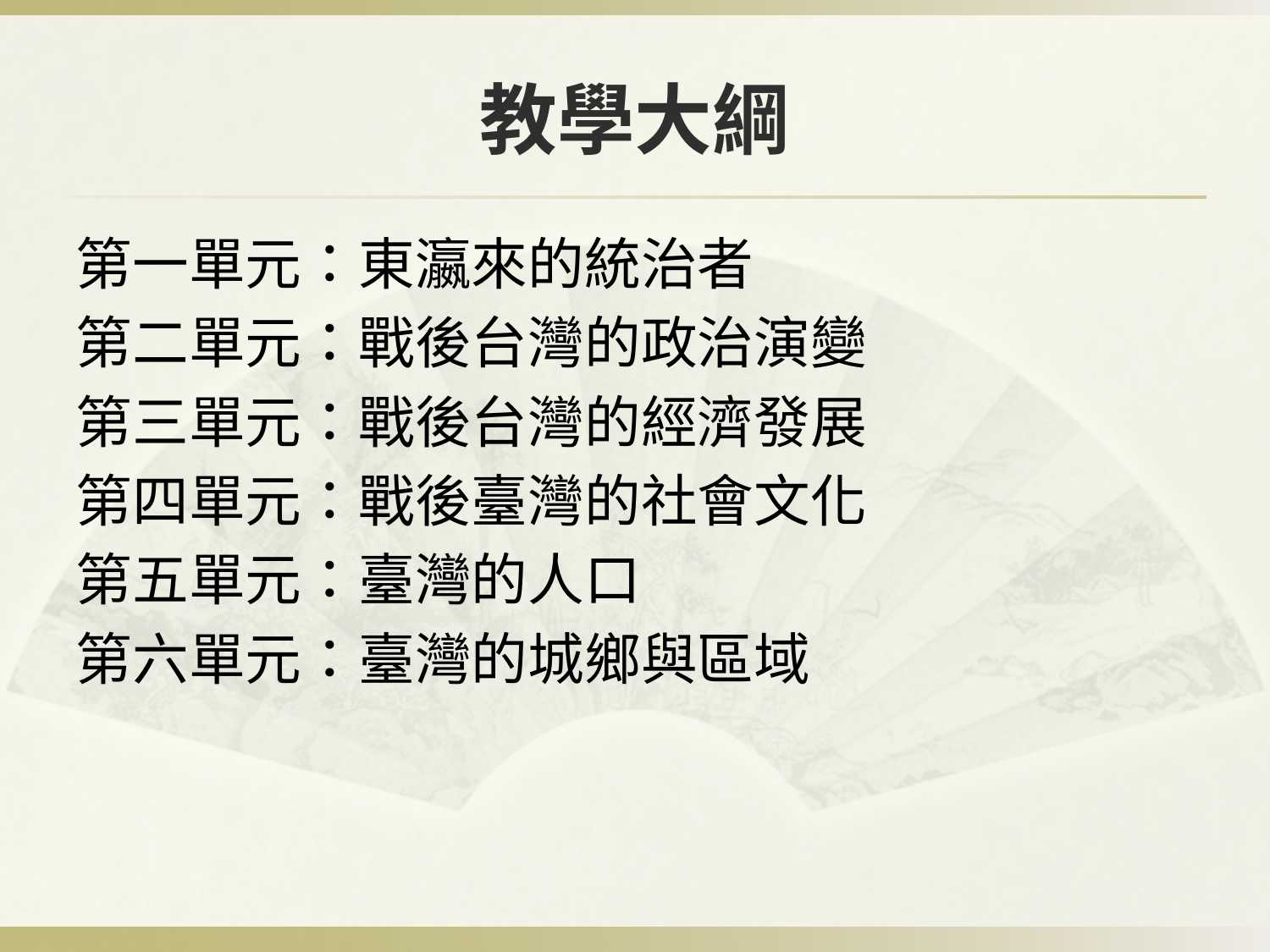

# 教學大綱
第一單元：東瀛來的統治者
第二單元：戰後台灣的政治演變
第三單元：戰後台灣的經濟發展
第四單元：戰後臺灣的社會文化
第五單元：臺灣的人口
第六單元：臺灣的城鄉與區域